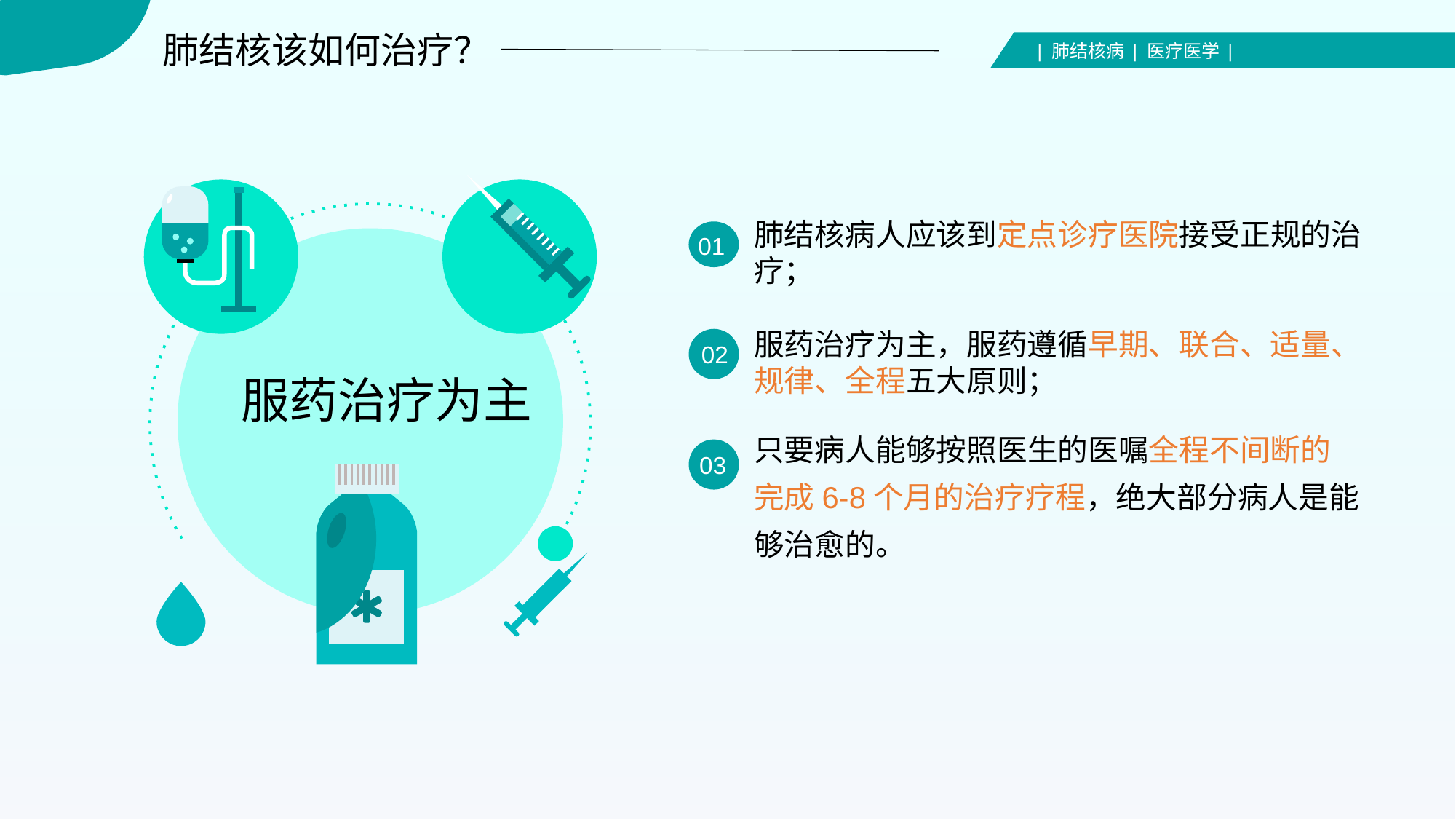

肺结核该如何治疗？

| 肺结核病 | 医疗医学 |

肺结核病人应该到定点诊疗医院接受正规的治疗；

01

服药治疗为主，服药遵循早期、联合、适量、规律、全程五大原则；

02
服药治疗为主
只要病人能够按照医生的医嘱全程不间断的完成6-8个月的治疗疗程，绝大部分病人是能够治愈的。

03